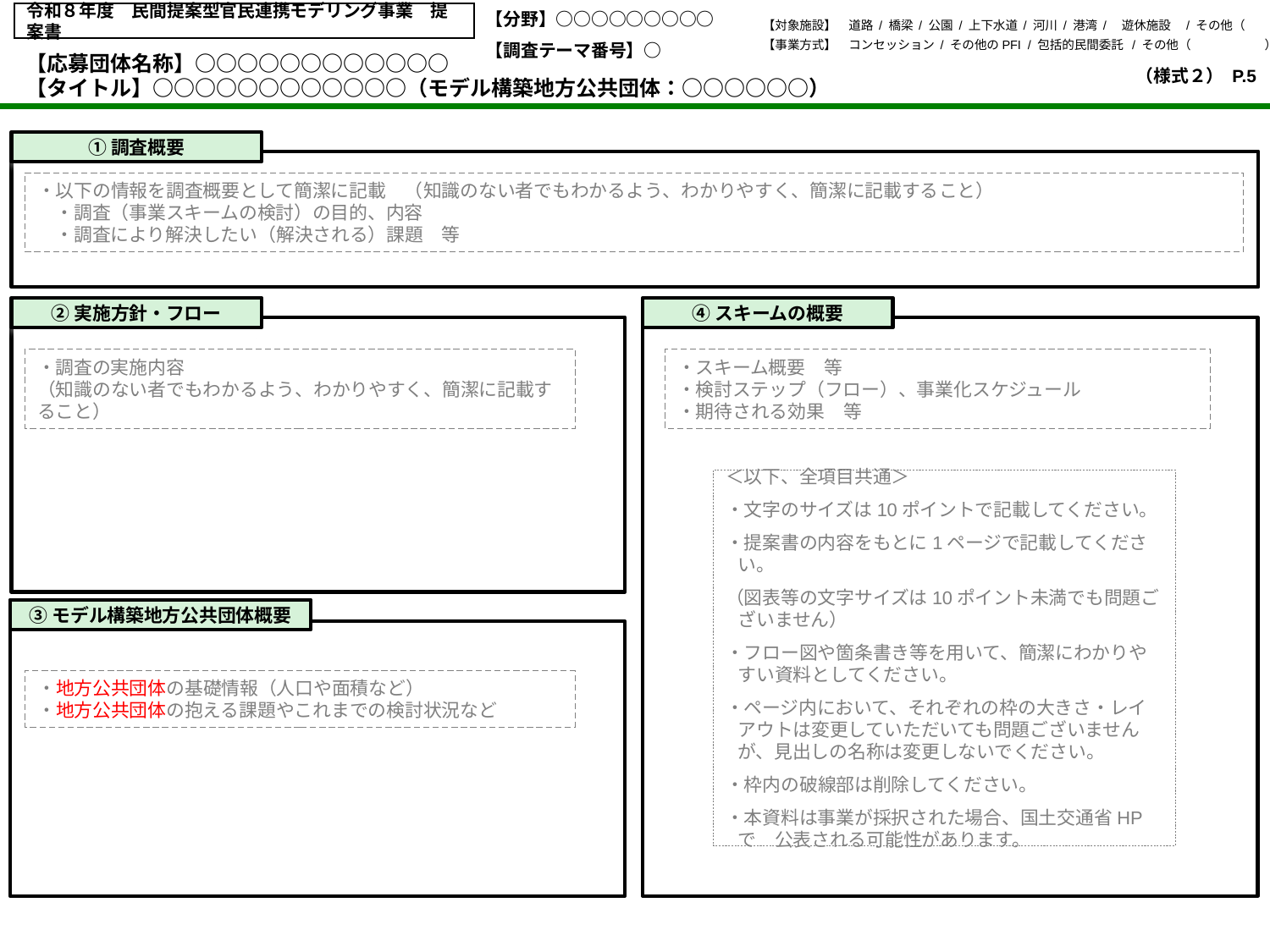

令和８年度　民間提案型官民連携モデリング事業　提案書
【分野】○○○○○○○○○
【対象施設】　道路 / 橋梁 / 公園 / 上下水道 / 河川 / 港湾 /　遊休施設　/ その他（　　　　　　）
【事業方式】　コンセッション / その他のPFI  / 包括的民間委託  / その他（　　　　　　）
【調査テーマ番号】○
【応募団体名称】○○○○○○○○○○○○
（様式２） P.5
【タイトル】○○○○○○○○○○○○（モデル構築地方公共団体：○○○○○○）
①調査概要

・以下の情報を調査概要として簡潔に記載　（知識のない者でもわかるよう、わかりやすく、簡潔に記載すること）
　・調査（事業スキームの検討）の目的、内容
　・調査により解決したい（解決される）課題　等
②実施方針・フロー
④スキームの概要

・調査の実施内容
（知識のない者でもわかるよう、わかりやすく、簡潔に記載すること）
・スキーム概要　等
・検討ステップ（フロー）、事業化スケジュール
・期待される効果　等
＜以下、全項目共通＞
・文字のサイズは10ポイントで記載してください。
・提案書の内容をもとに1ページで記載してください。
（図表等の文字サイズは10ポイント未満でも問題ございません）
・フロー図や箇条書き等を用いて、簡潔にわかりやすい資料としてください。
・ページ内において、それぞれの枠の大きさ・レイアウトは変更していただいても問題ございませんが、見出しの名称は変更しないでください。
・枠内の破線部は削除してください。
・本資料は事業が採択された場合、国土交通省HPで　公表される可能性があります。
③モデル構築地方公共団体概要

・地方公共団体の基礎情報（人口や面積など）
・地方公共団体の抱える課題やこれまでの検討状況など